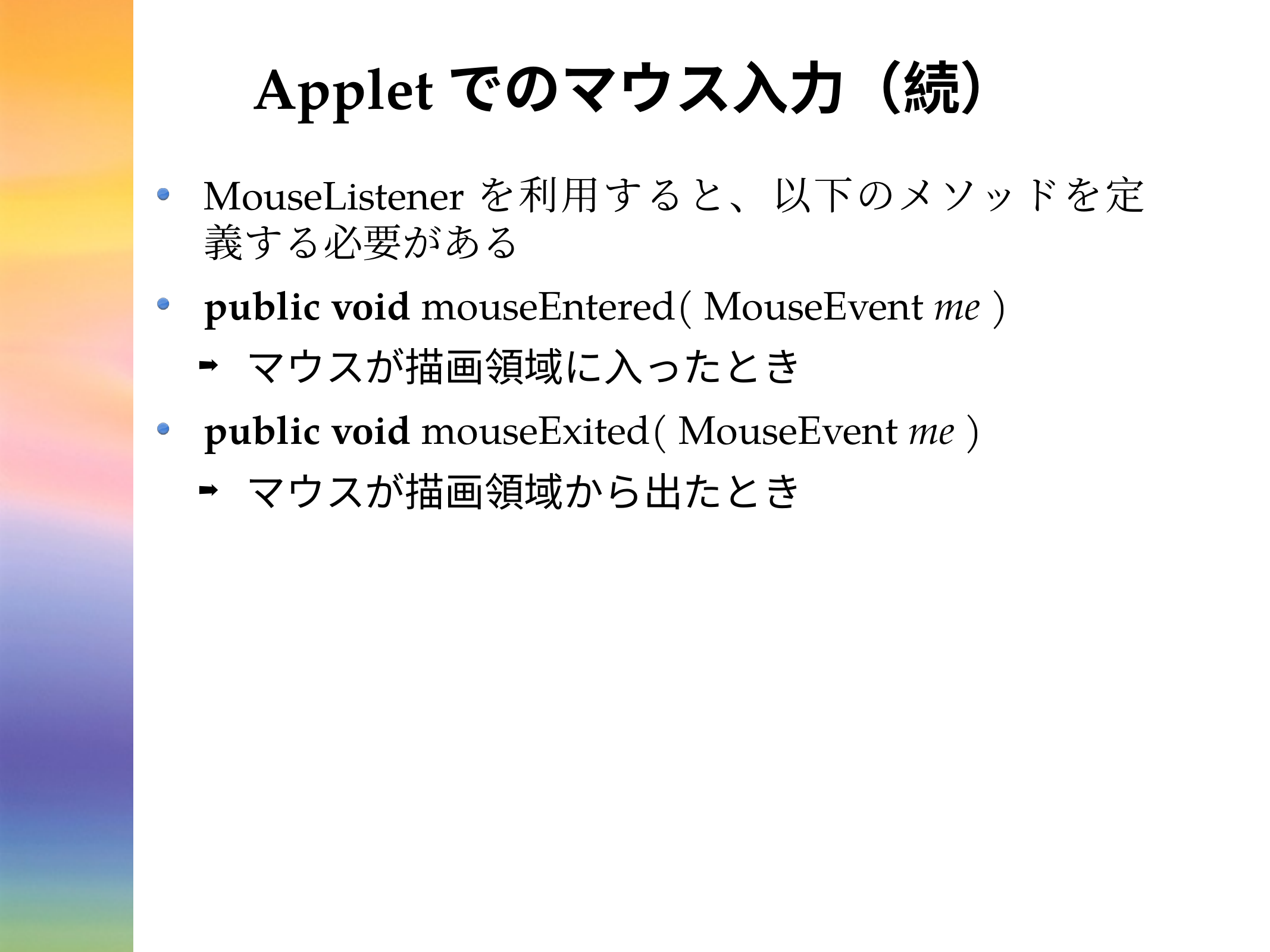

# Appletでのマウス入力（続）
MouseListenerを利用すると、以下のメソッドを定義する必要がある
public void mouseEntered( MouseEvent me )
マウスが描画領域に入ったとき
public void mouseExited( MouseEvent me )
マウスが描画領域から出たとき